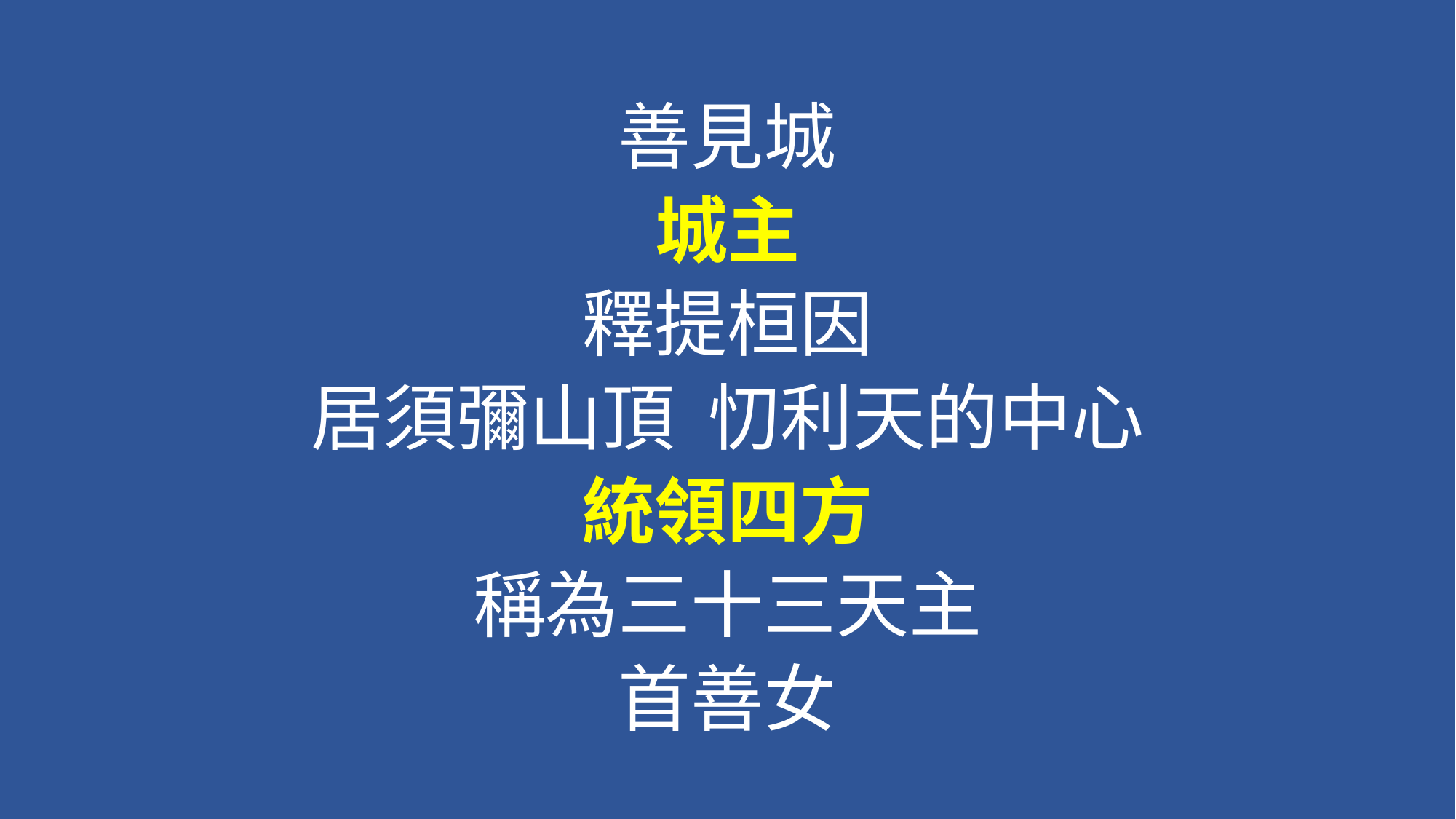

#
善見城
城主
釋提桓因
居須彌山頂  忉利天的中心
統領四方
稱為三十三天主
首善女